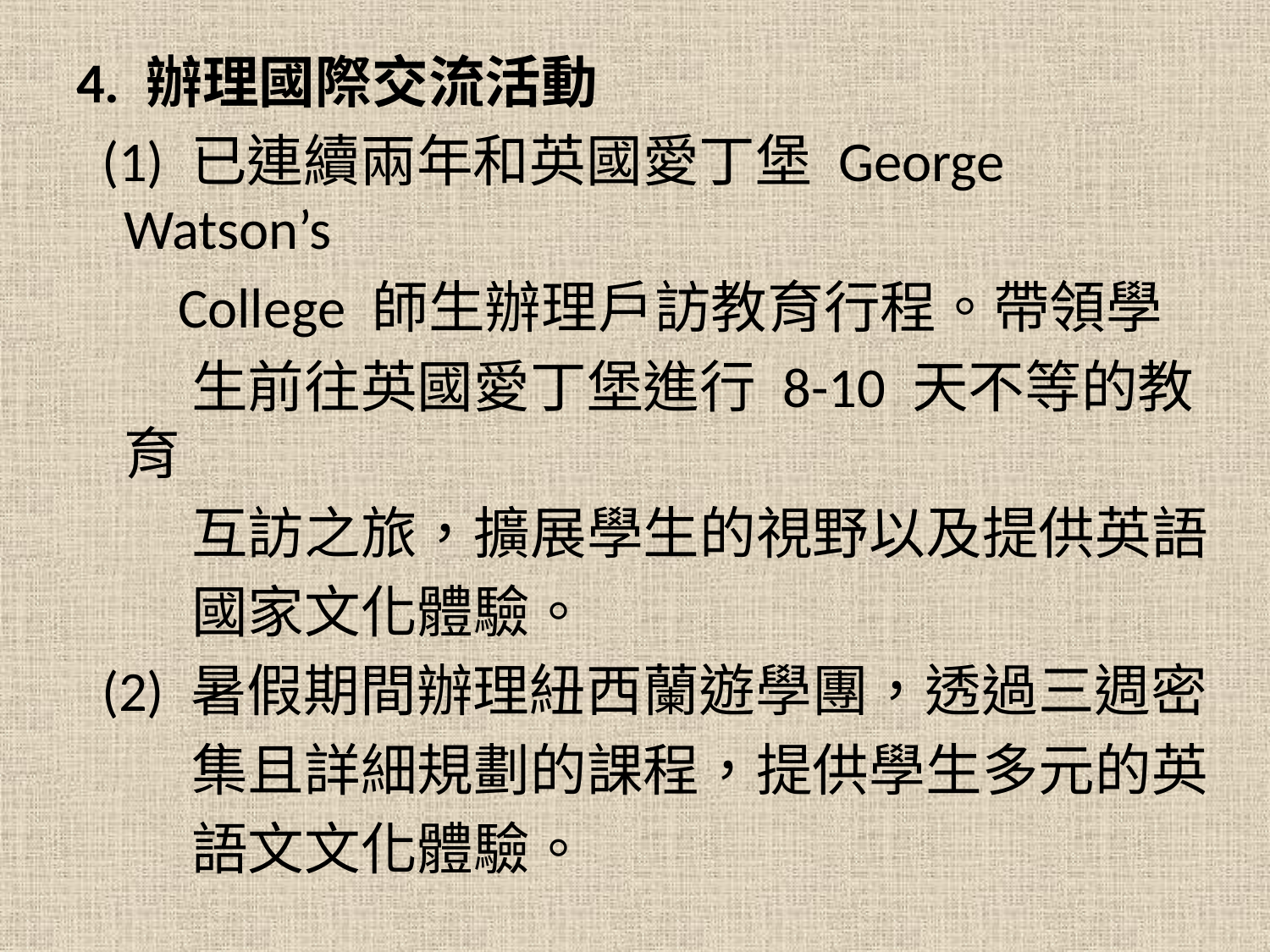

4. 辦理國際交流活動
  (1) 已連續兩年和英國愛丁堡 George Watson’s
        College 師生辦理戶訪教育行程。帶領學
        生前往英國愛丁堡進行 8-10 天不等的教育
        互訪之旅，擴展學生的視野以及提供英語
        國家文化體驗。
  (2) 暑假期間辦理紐西蘭遊學團，透過三週密
        集且詳細規劃的課程，提供學生多元的英
        語文文化體驗。